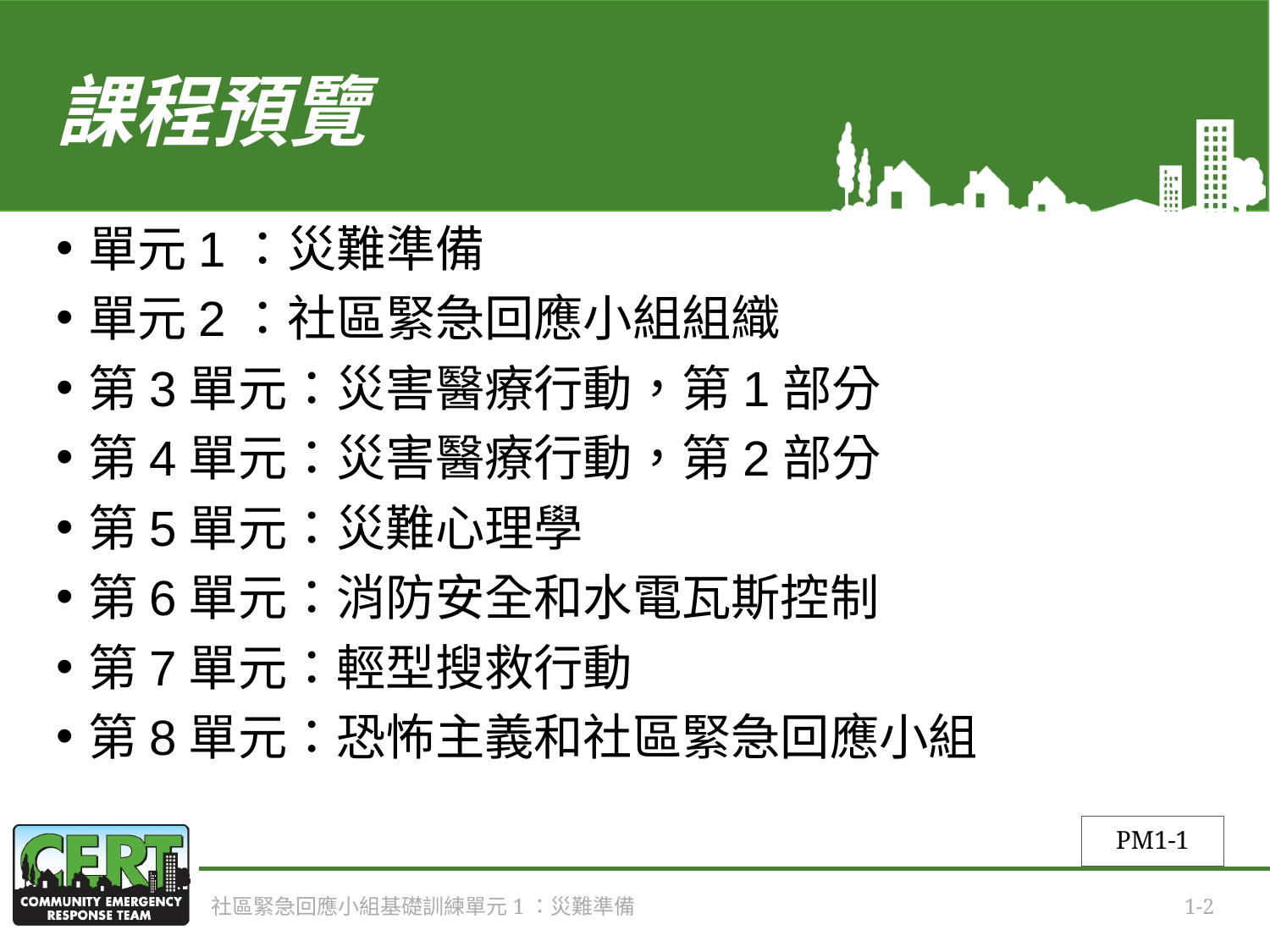

# 課程預覽
單元1：災難準備
單元2：社區緊急回應小組組織
第3單元：災害醫療行動，第1部分
第4單元：災害醫療行動，第2部分
第5單元：災難心理學
第6單元：消防安全和水電瓦斯控制
第7單元：輕型搜救行動
第8單元：恐怖主義和社區緊急回應小組
PM1-1
社區緊急回應小組基礎訓練單元1：災難準備
1-2